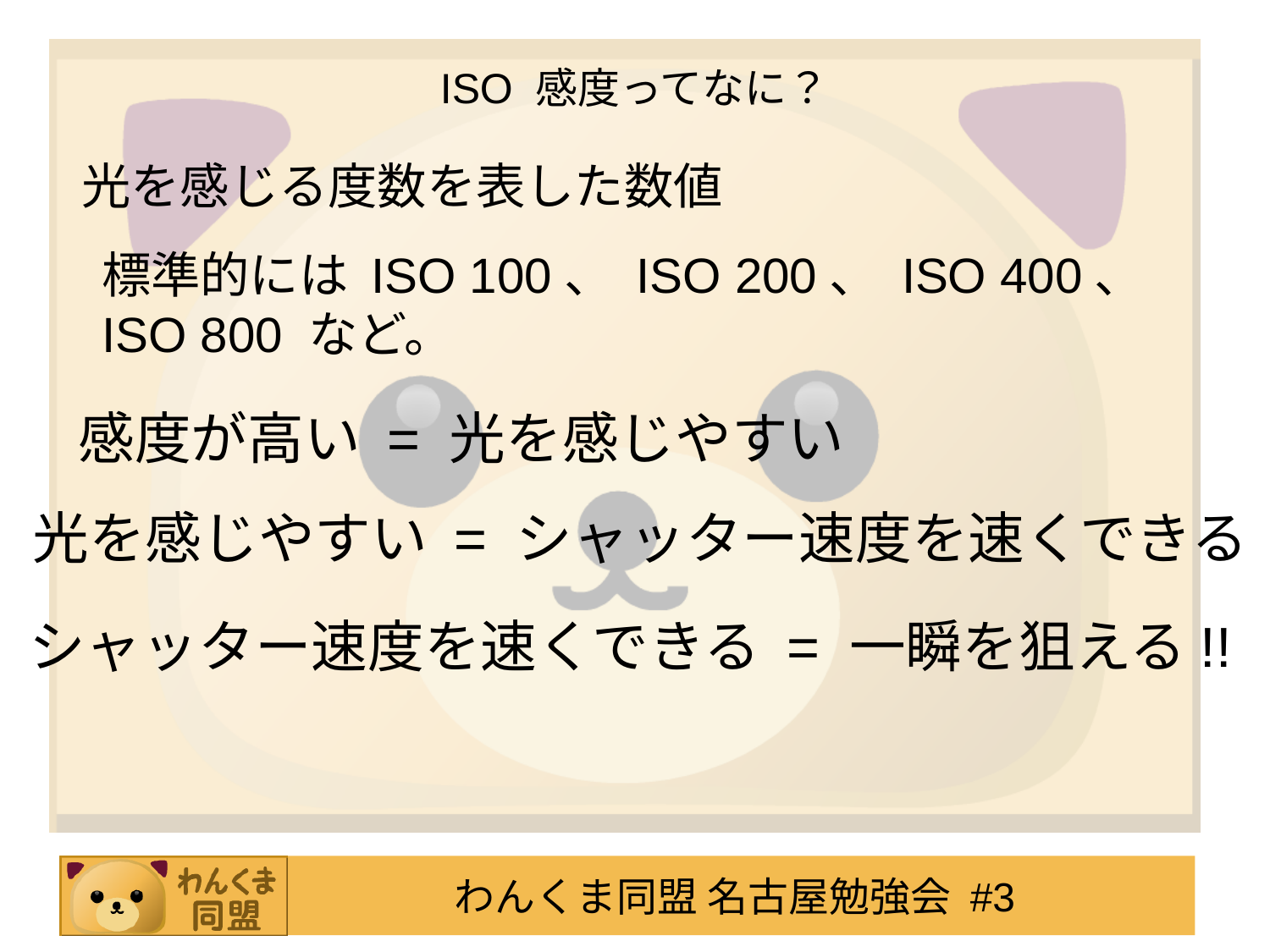

# ISO 感度ってなに？
光を感じる度数を表した数値
標準的には ISO 100、 ISO 200、 ISO 400、 ISO 800 など。
感度が高い = 光を感じやすい
光を感じやすい = シャッター速度を速くできる
シャッター速度を速くできる = 一瞬を狙える!!